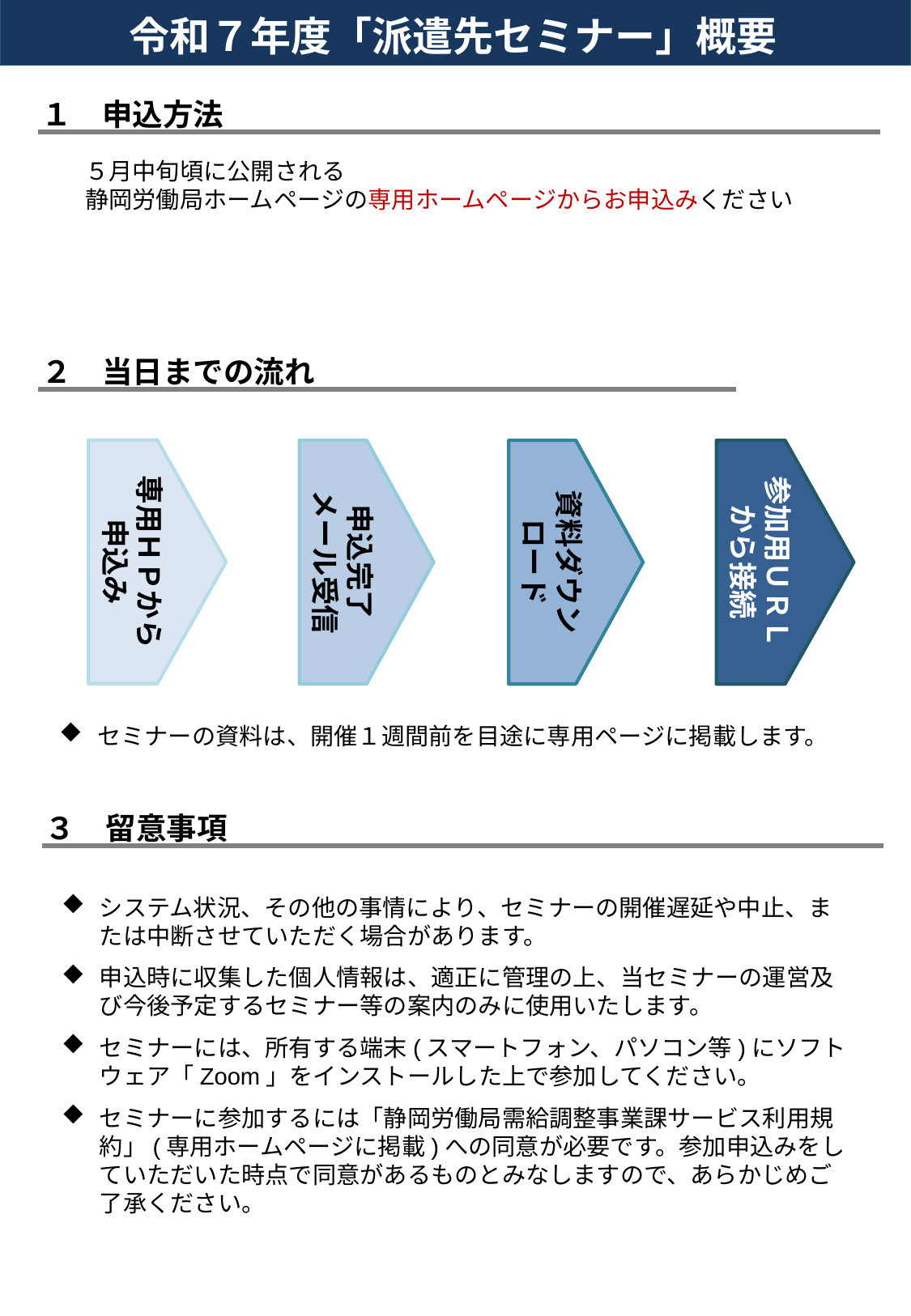

令和７年度「派遣先セミナー」概要
１　申込方法
５月中旬頃に公開される
静岡労働局ホームページの専用ホームページからお申込みください
２　当日までの流れ
専用ＨＰから
申込み
申込完了
メール受信
資料ダウン
ロード
参加用ＵＲＬ
から接続
セミナーの資料は、開催１週間前を目途に専用ページに掲載します。
３　留意事項
システム状況、その他の事情により、セミナーの開催遅延や中止、または中断させていただく場合があります。
申込時に収集した個人情報は、適正に管理の上、当セミナーの運営及び今後予定するセミナー等の案内のみに使用いたします。
セミナーには、所有する端末(スマートフォン、パソコン等)にソフトウェア「Zoom」をインストールした上で参加してください。
セミナーに参加するには「静岡労働局需給調整事業課サービス利用規約」(専用ホームページに掲載)への同意が必要です。参加申込みをしていただいた時点で同意があるものとみなしますので、あらかじめご了承ください。